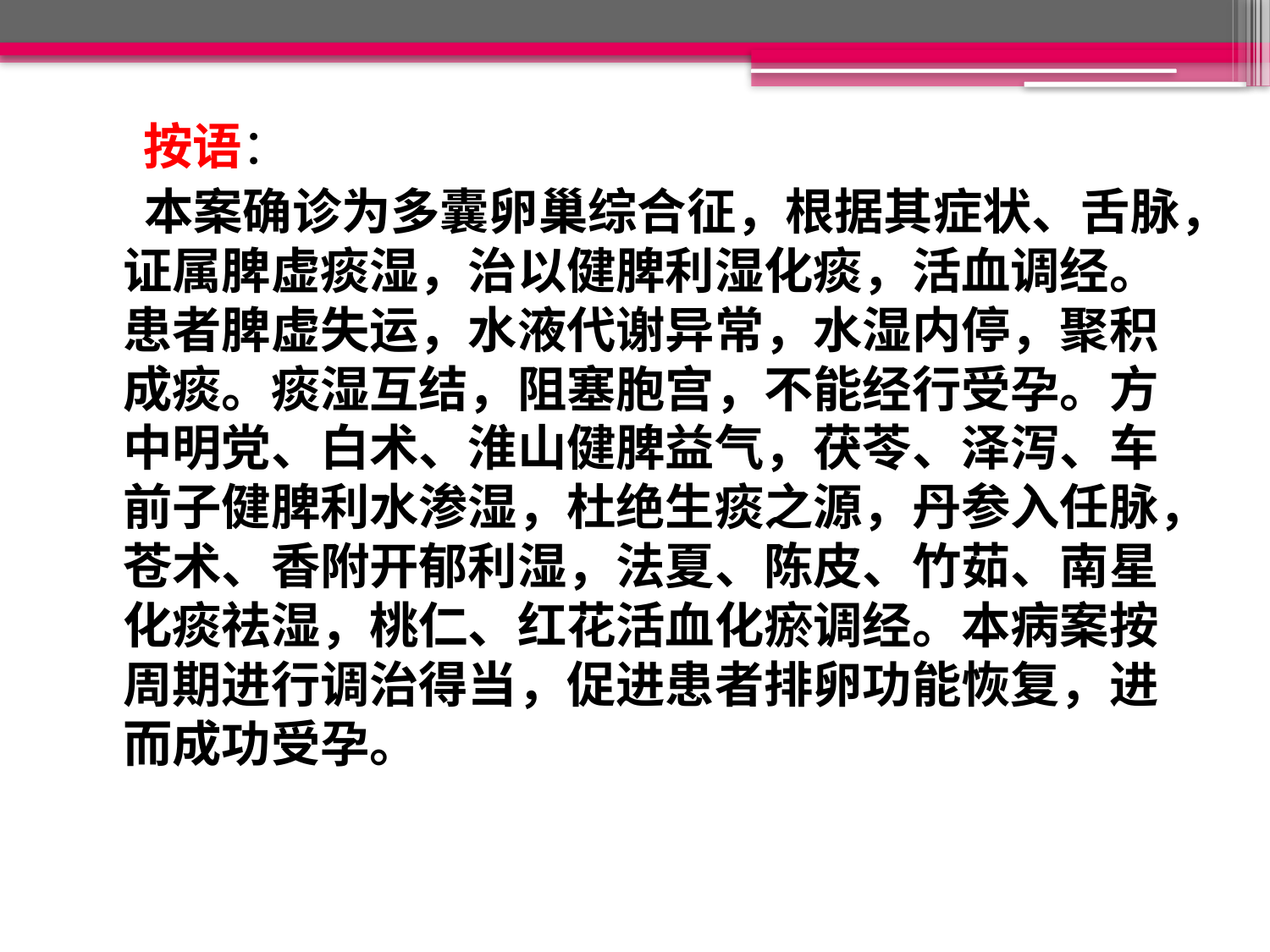

按语：
    本案确诊为多囊卵巢综合征，根据其症状、舌脉，证属脾虚痰湿，治以健脾利湿化痰，活血调经。患者脾虚失运，水液代谢异常，水湿内停，聚积成痰。痰湿互结，阻塞胞宫，不能经行受孕。方中明党、白术、淮山健脾益气，茯苓、泽泻、车前子健脾利水渗湿，杜绝生痰之源，丹参入任脉，苍术、香附开郁利湿，法夏、陈皮、竹茹、南星化痰祛湿，桃仁、红花活血化瘀调经。本病案按周期进行调治得当，促进患者排卵功能恢复，进而成功受孕。